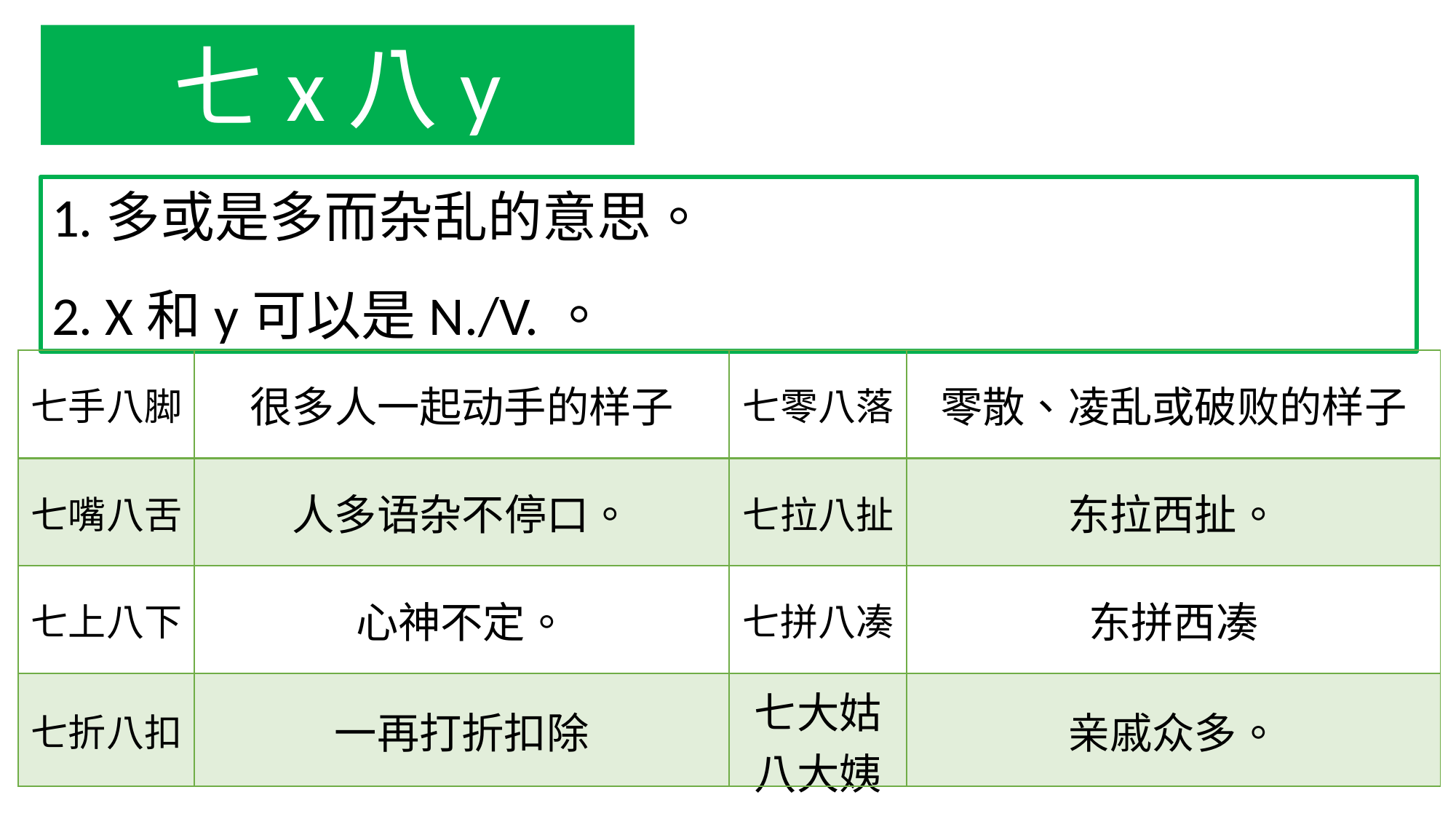

七x八y
1.多或是多而杂乱的意思。
2. X和y可以是N./V.。
| 七手八脚 | 很多人一起动手的样子 | 七零八落 | 零散、凌乱或破败的样子 |
| --- | --- | --- | --- |
| 七嘴八舌 | 人多语杂不停口。 | 七拉八扯 | 东拉西扯。 |
| 七上八下 | 心神不定。 | 七拼八凑 | 东拼西凑 |
| 七折八扣 | 一再打折扣除 | 七大姑八大姨 | 亲戚众多。 |